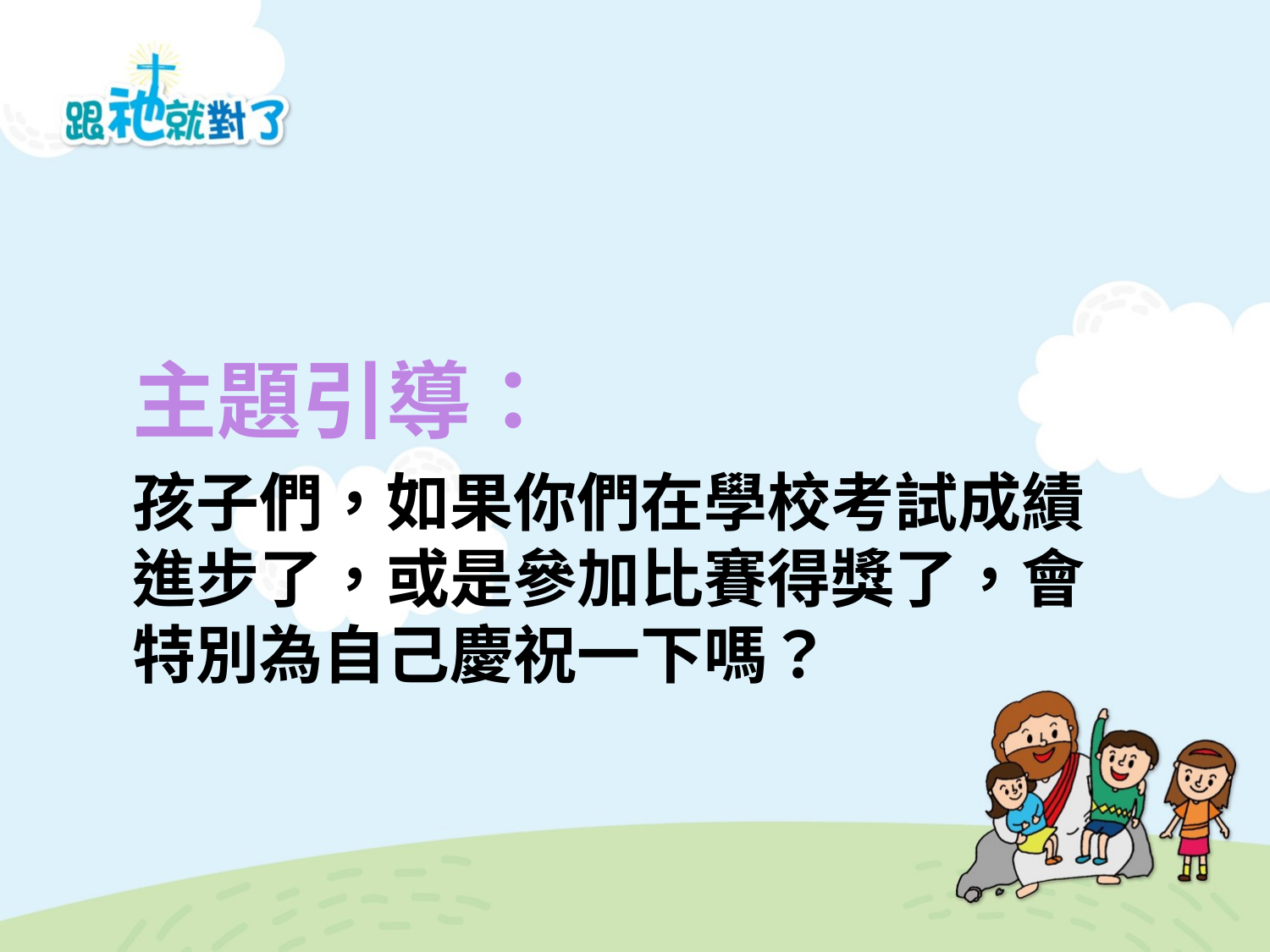

主題引導：
孩子們，如果你們在學校考試成績進步了，或是參加比賽得獎了，會特別為自己慶祝一下嗎？